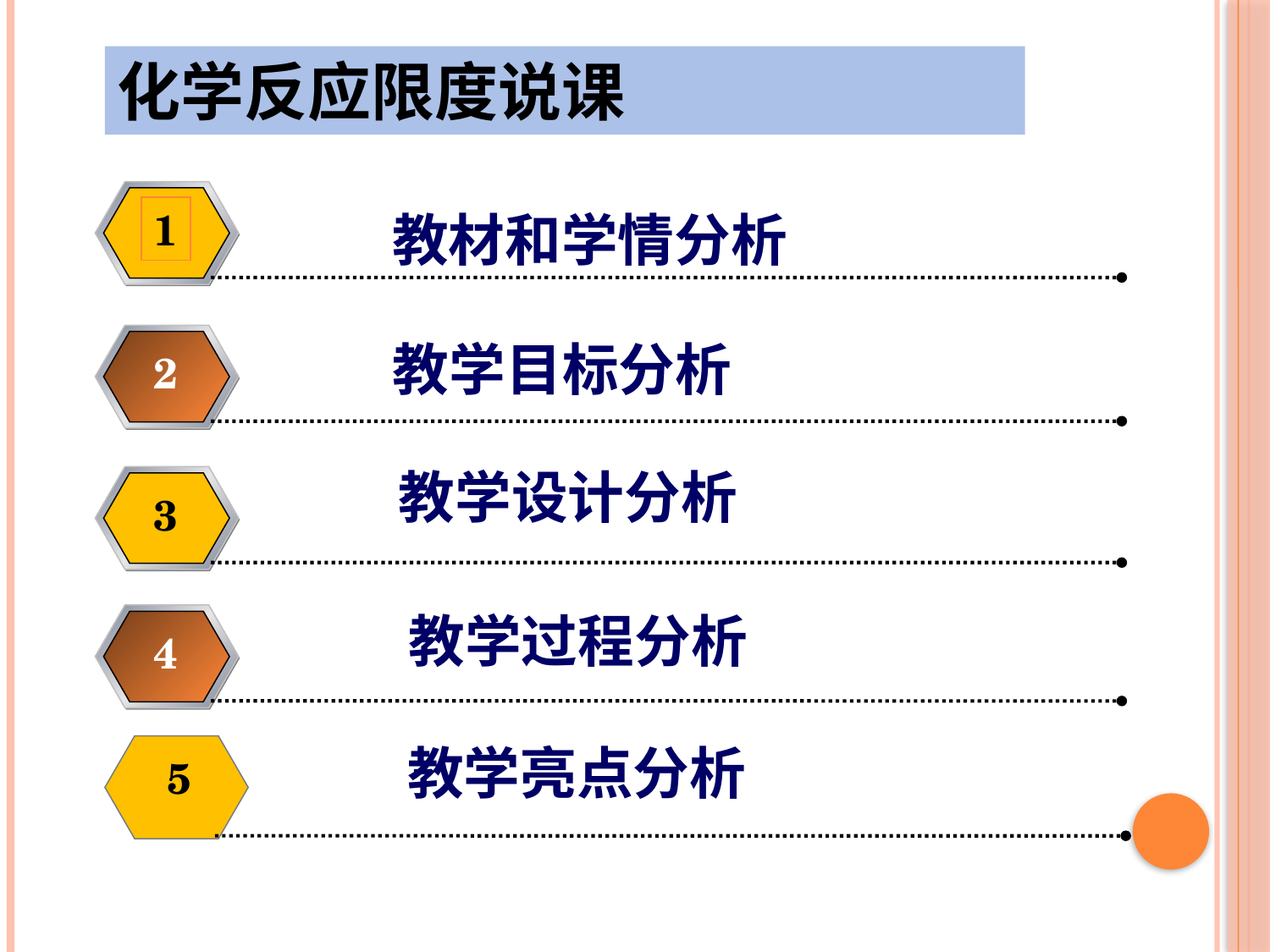

化学反应限度说课

1

2

3

4

 教学过程分析

教材和学情分析
教学目标分析
 教学设计分析
教学亮点分析

5